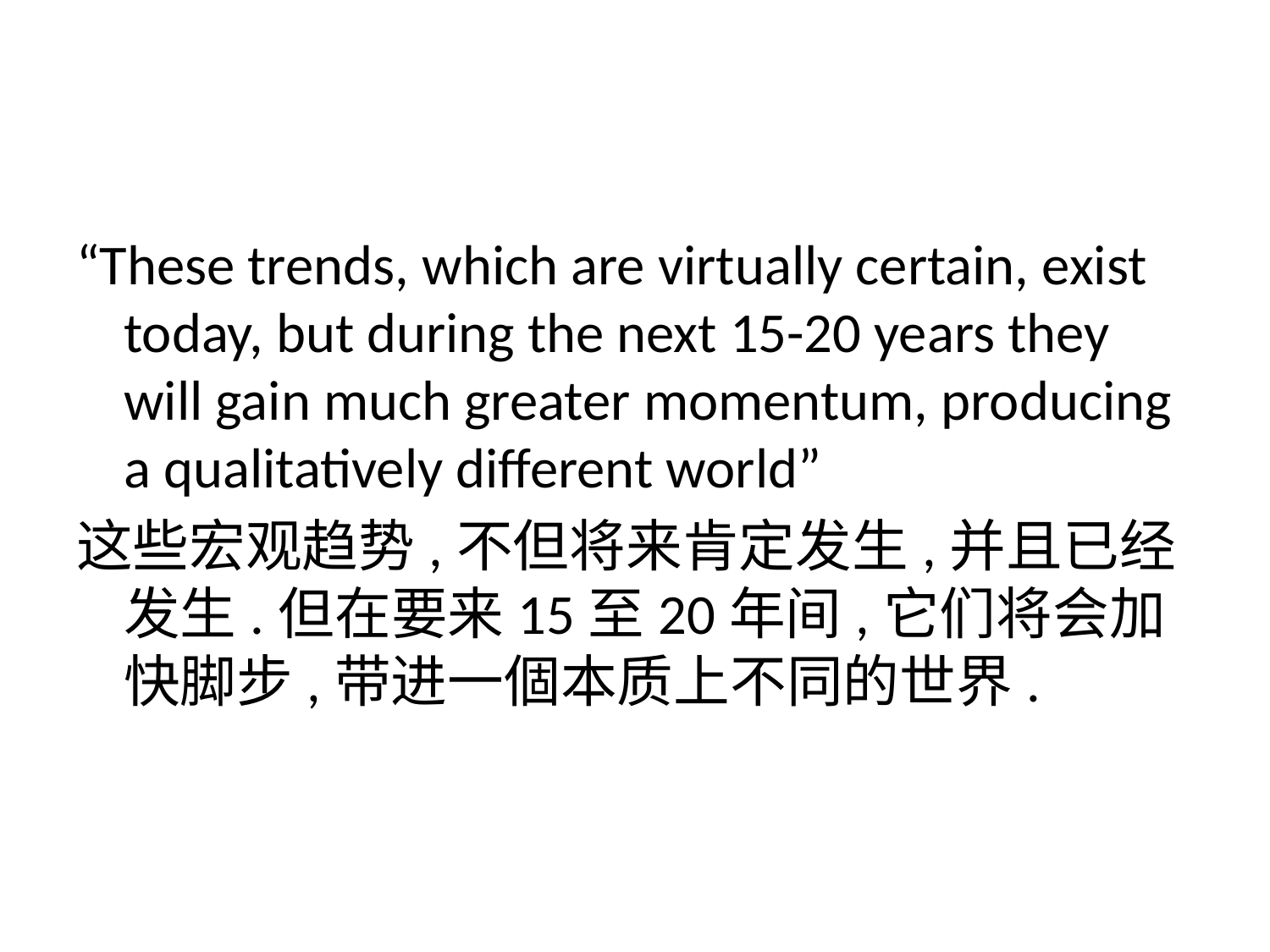

#
“These trends, which are virtually certain, exist today, but during the next 15-20 years they will gain much greater momentum, producing a qualitatively different world”
这些宏观趋势,不但将来肯定发生,并且已经发生.但在要来15至20年间,它们将会加快脚步,带进一個本质上不同的世界.